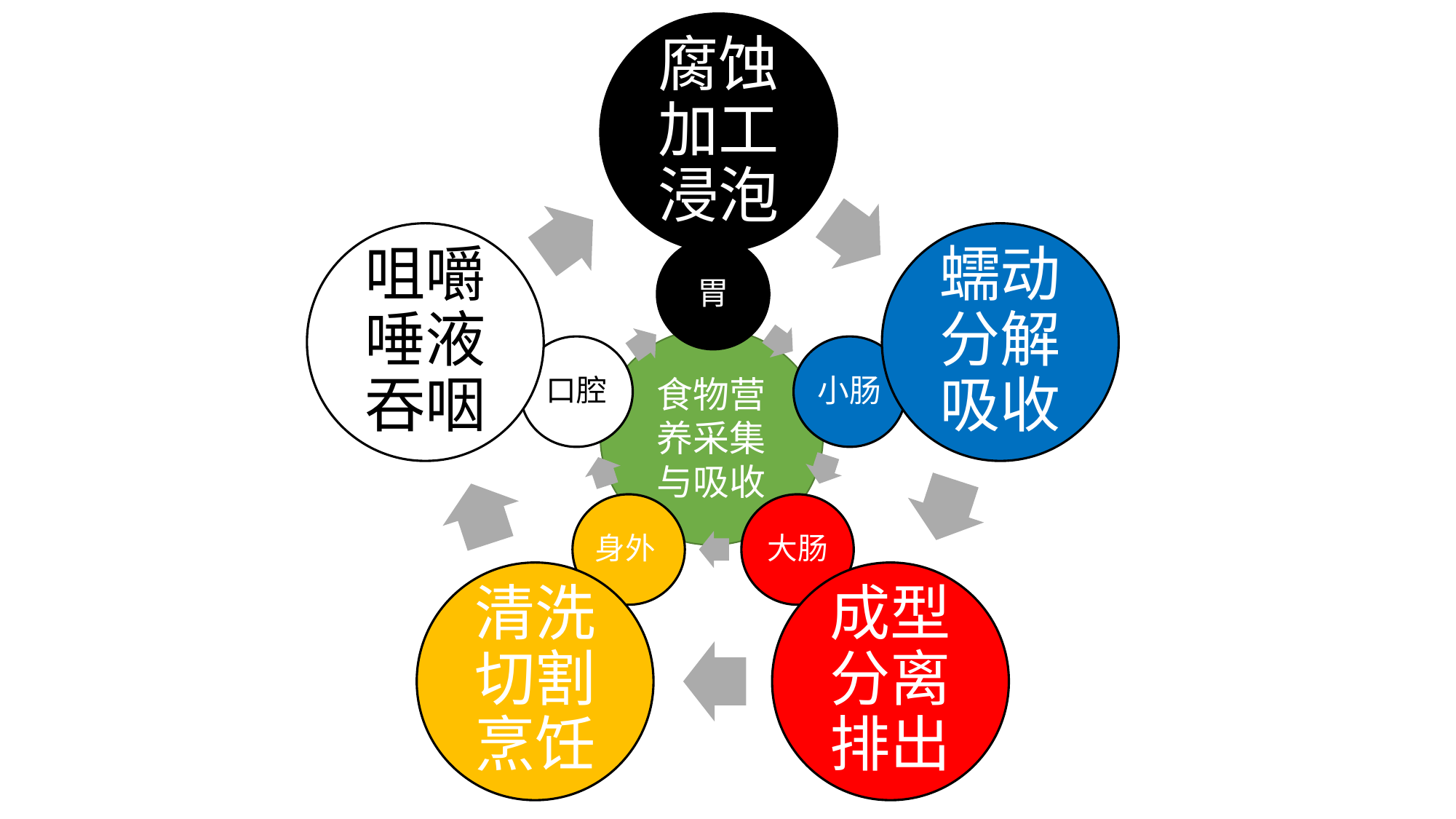

腐蚀加工浸泡

咀嚼唾液吞咽
蠕动分解吸收

清洗切割烹饪
成型分离排出

胃

口腔
小肠

身外
大肠

食物营养采集与吸收